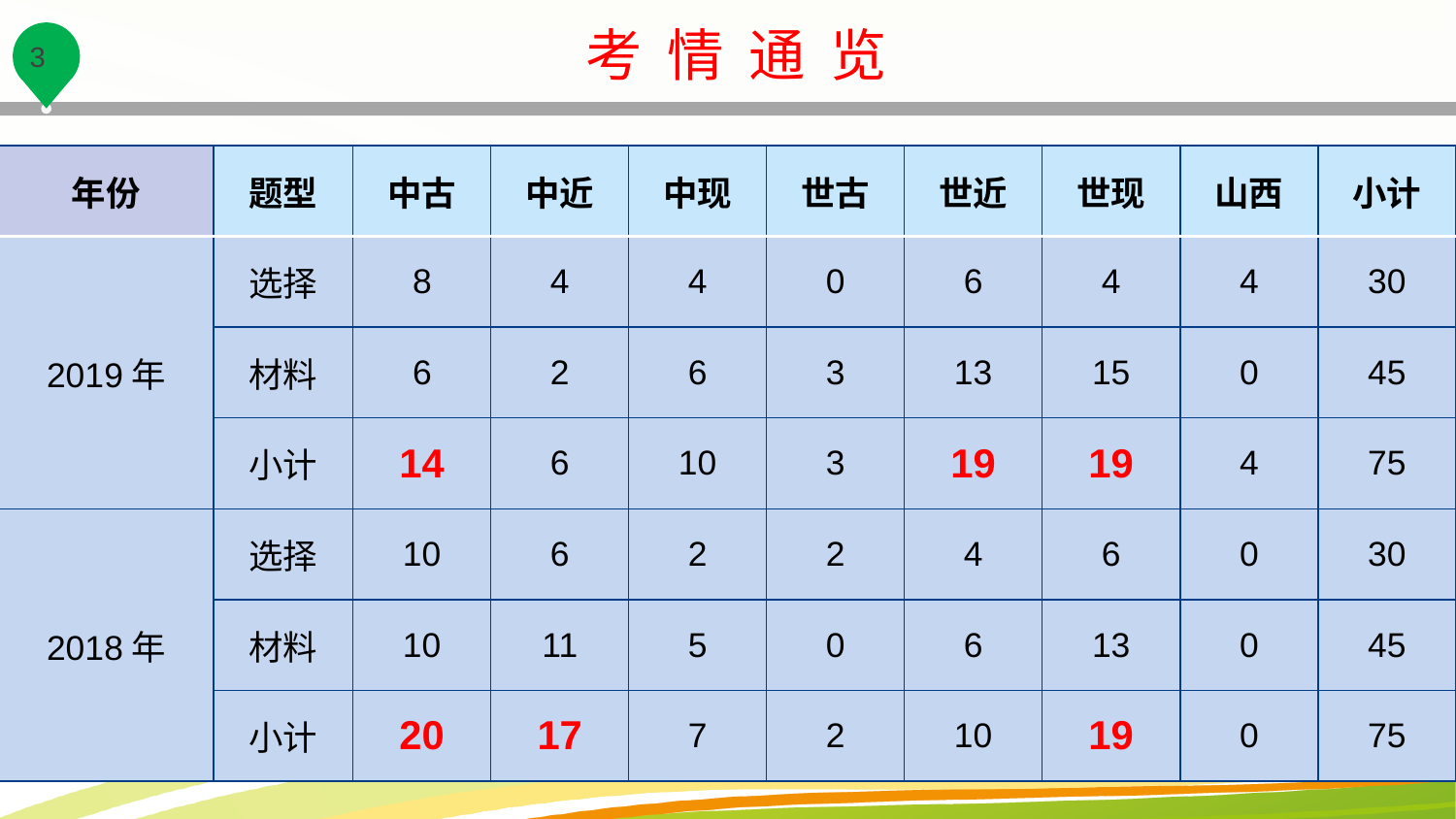

考  情  通  览
| 年份 | 题型 | 中古 | 中近 | 中现 | 世古 | 世近 | 世现 | 山西 | 小计 |
| --- | --- | --- | --- | --- | --- | --- | --- | --- | --- |
| 2019年 | 选择 | 8 | 4 | 4 | 0 | 6 | 4 | 4 | 30 |
|  | 材料 | 6 | 2 | 6 | 3 | 13 | 15 | 0 | 45 |
|  | 小计 | 14 | 6 | 10 | 3 | 19 | 19 | 4 | 75 |
| 2018年 | 选择 | 10 | 6 | 2 | 2 | 4 | 6 | 0 | 30 |
|  | 材料 | 10 | 11 | 5 | 0 | 6 | 13 | 0 | 45 |
|  | 小计 | 20 | 17 | 7 | 2 | 10 | 19 | 0 | 75 |